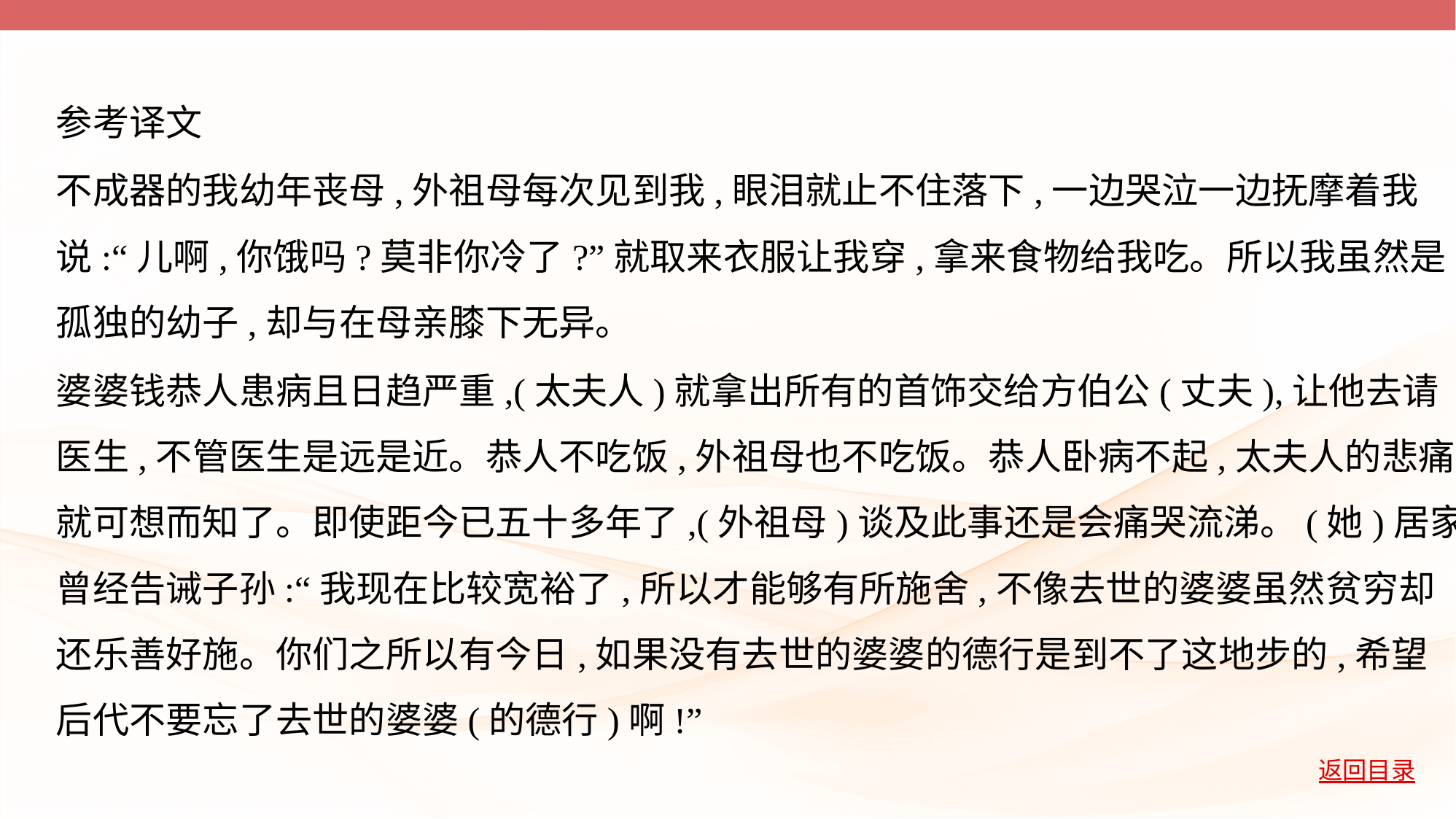

参考译文
不成器的我幼年丧母,外祖母每次见到我,眼泪就止不住落下,一边哭泣一边抚摩着我
说:“儿啊,你饿吗?莫非你冷了?”就取来衣服让我穿,拿来食物给我吃。所以我虽然是
孤独的幼子,却与在母亲膝下无异。
婆婆钱恭人患病且日趋严重,(太夫人)就拿出所有的首饰交给方伯公(丈夫),让他去请
医生,不管医生是远是近。恭人不吃饭,外祖母也不吃饭。恭人卧病不起,太夫人的悲痛
就可想而知了。即使距今已五十多年了,(外祖母)谈及此事还是会痛哭流涕。(她)居家
曾经告诫子孙:“我现在比较宽裕了,所以才能够有所施舍,不像去世的婆婆虽然贫穷却
还乐善好施。你们之所以有今日,如果没有去世的婆婆的德行是到不了这地步的,希望
后代不要忘了去世的婆婆(的德行)啊!”